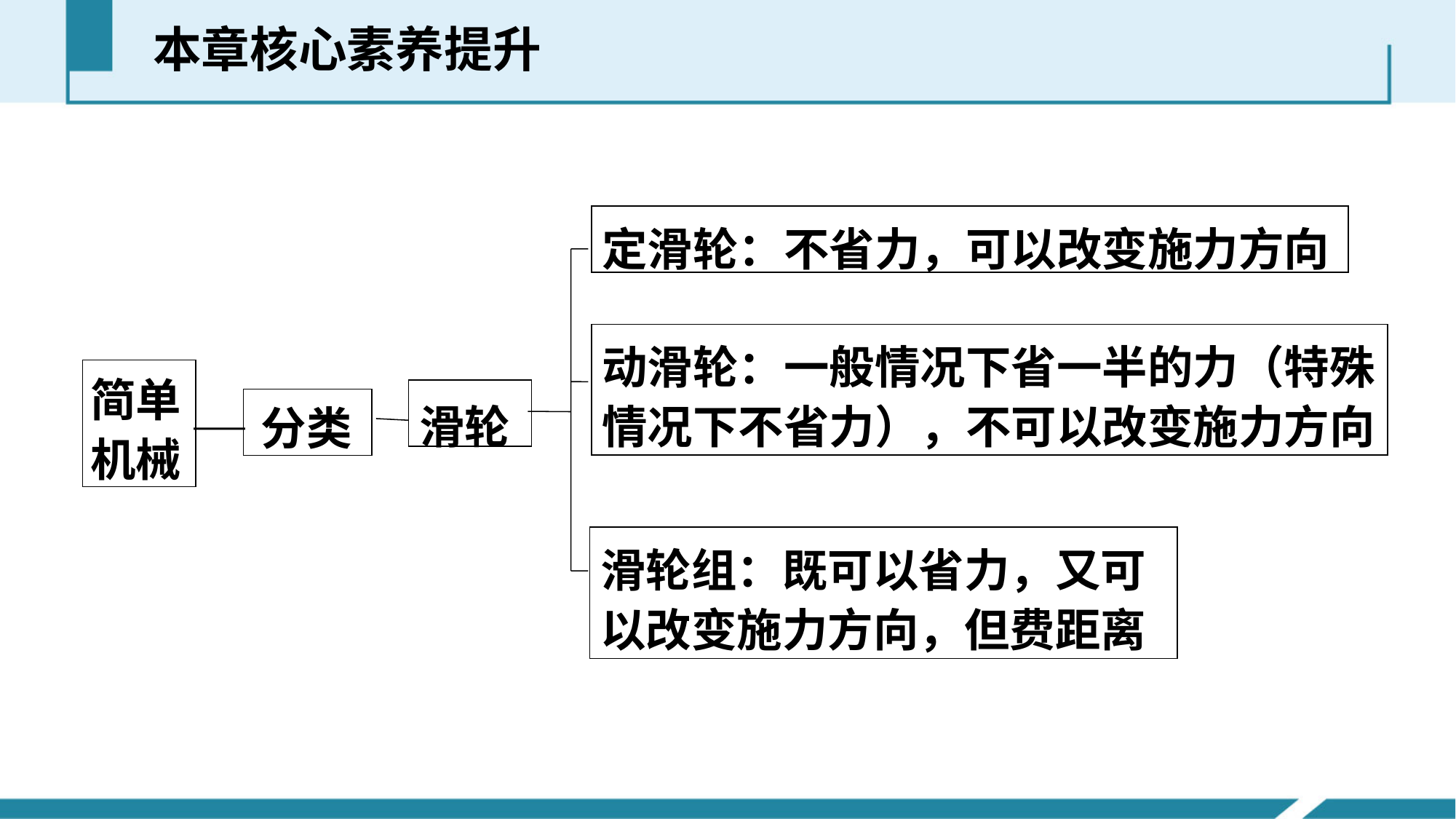

本章核心素养提升

定滑轮：不省力，可以改变施力方向

动滑轮：一般情况下省一半的力（特殊情况下不省力），不可以改变施力方向

简单机械

滑轮
分类

滑轮组：既可以省力，又可以改变施力方向，但费距离